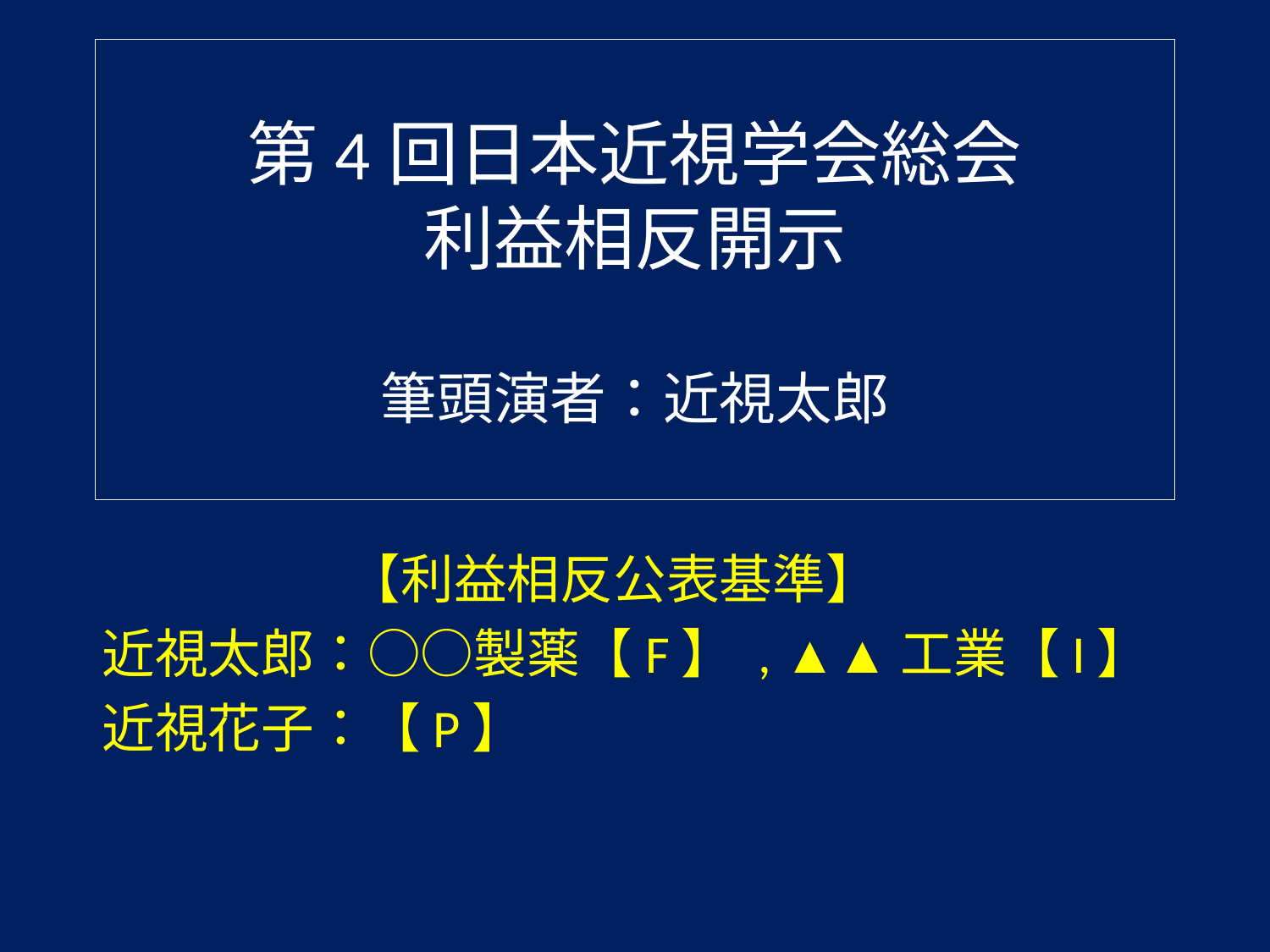

# 第4回日本近視学会総会 利益相反開示 筆頭演者：近視太郎
【利益相反公表基準】
近視太郎：○○製薬【F】 , ▲▲工業【I】
近視花子：【P】